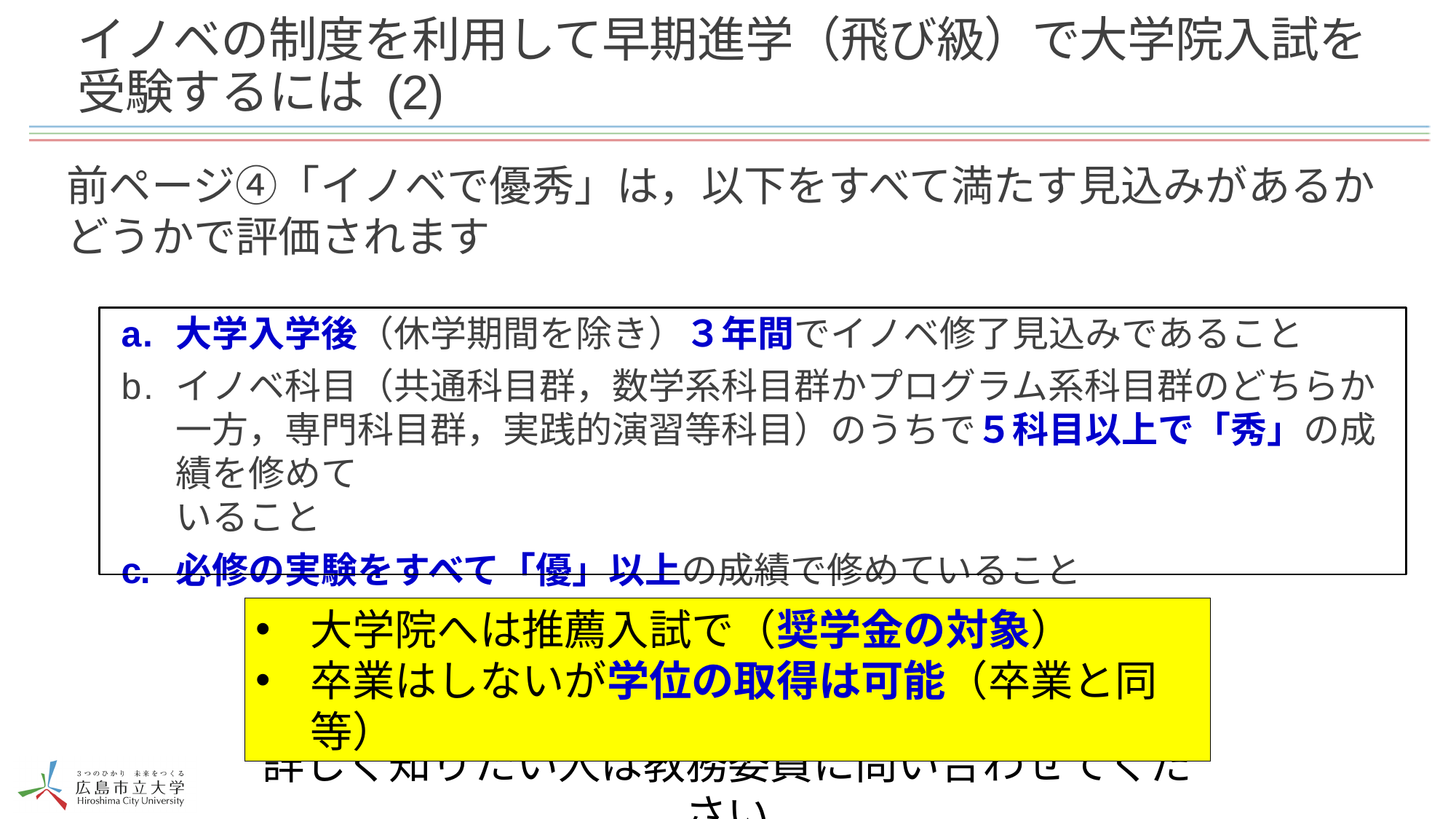

# イノベの制度を利用して早期進学（飛び級）で大学院入試を 受験するには (2)
前ページ④「イノベで優秀」は，以下をすべて満たす見込みがあるか
どうかで評価されます
大学入学後（休学期間を除き）３年間でイノベ修了見込みであること
イノベ科目（共通科目群，数学系科目群かプログラム系科目群のどちらか一方，専門科目群，実践的演習等科目）のうちで５科目以上で「秀」の成績を修めて
いること
必修の実験をすべて「優」以上の成績で修めていること

大学院へは推薦入試で（奨学金の対象）
卒業はしないが学位の取得は可能（卒業と同等）
詳しく知りたい人は教務委員に問い合わせてください